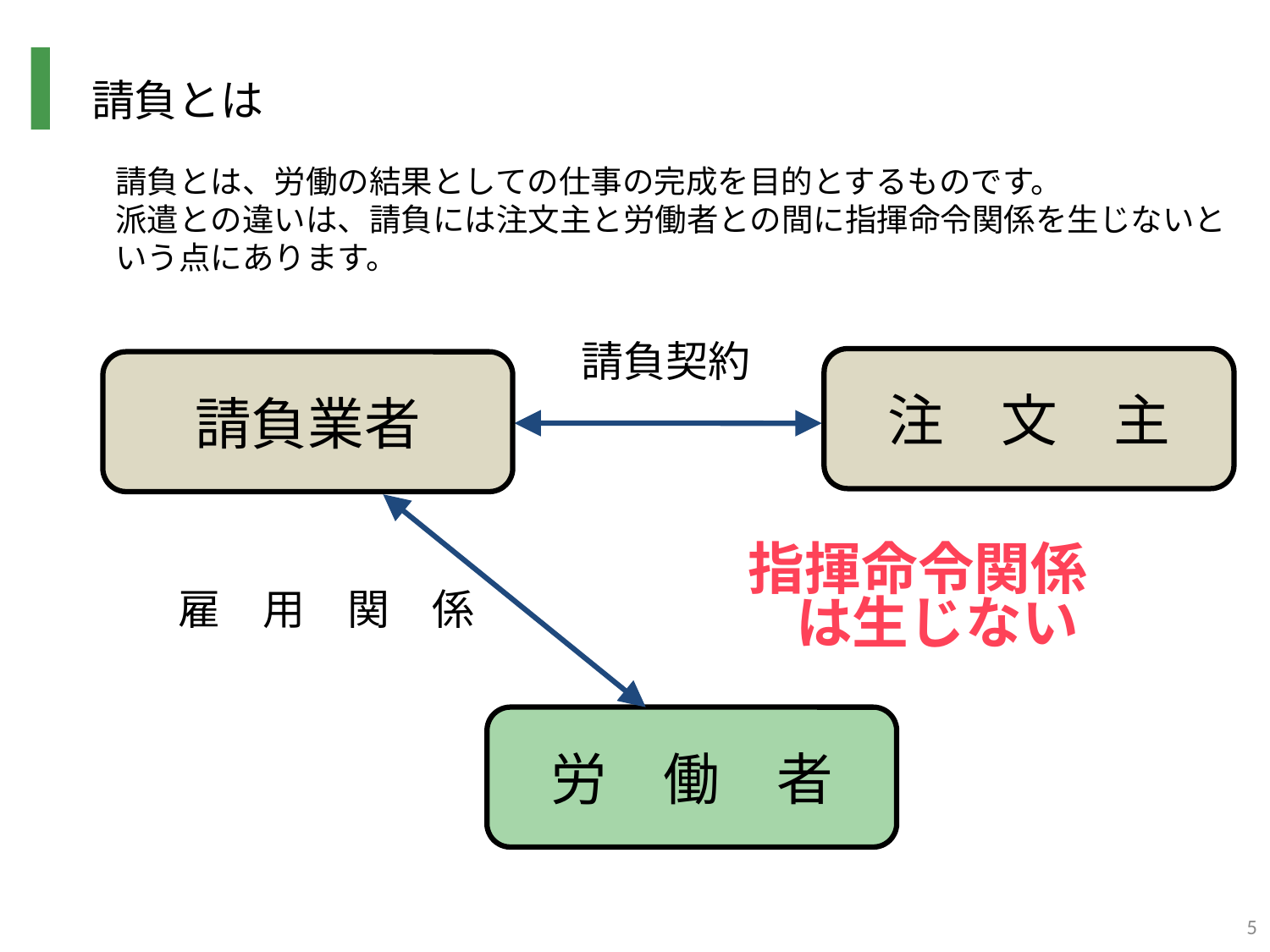

# 請負とは
請負とは、労働の結果としての仕事の完成を目的とするものです。
派遣との違いは、請負には注文主と労働者との間に指揮命令関係を生じないという点にあります。
請負契約
注　文　主
請負業者

指揮命令関係は生じない
雇　用　関　係
労　働　者
5